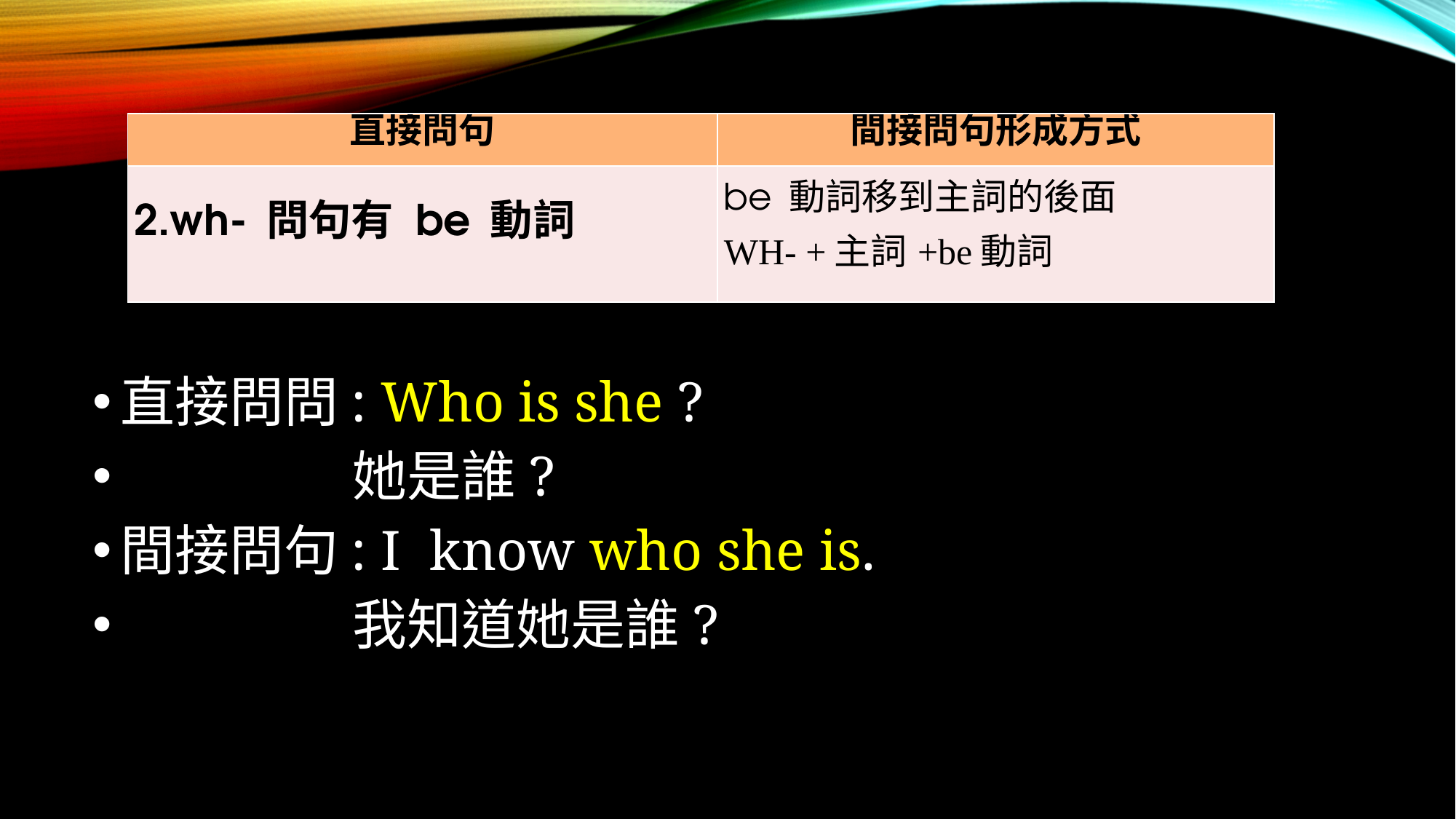

| 直接問句 | 間接問句形成方式 |
| --- | --- |
| 2.wh- 問句有 be 動詞 | be 動詞移到主詞的後面 WH- +主詞+be動詞 |

直接問問: Who is she ?
                  她是誰?
間接問句: I  know who she is.
                  我知道她是誰?